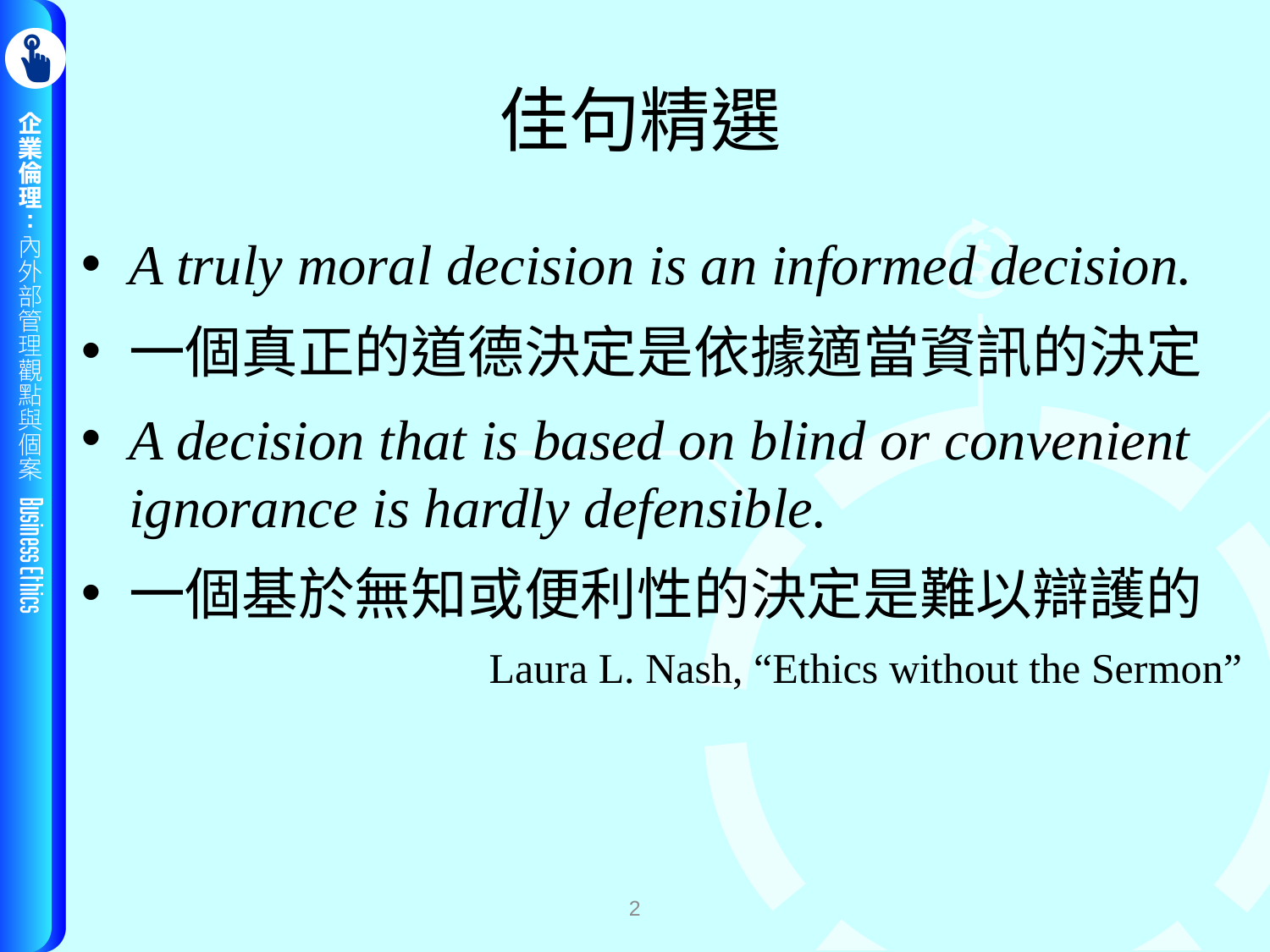

# 佳句精選
A truly moral decision is an informed decision.
一個真正的道德決定是依據適當資訊的決定
A decision that is based on blind or convenient ignorance is hardly defensible.
一個基於無知或便利性的決定是難以辯護的
Laura L. Nash, “Ethics without the Sermon”
2